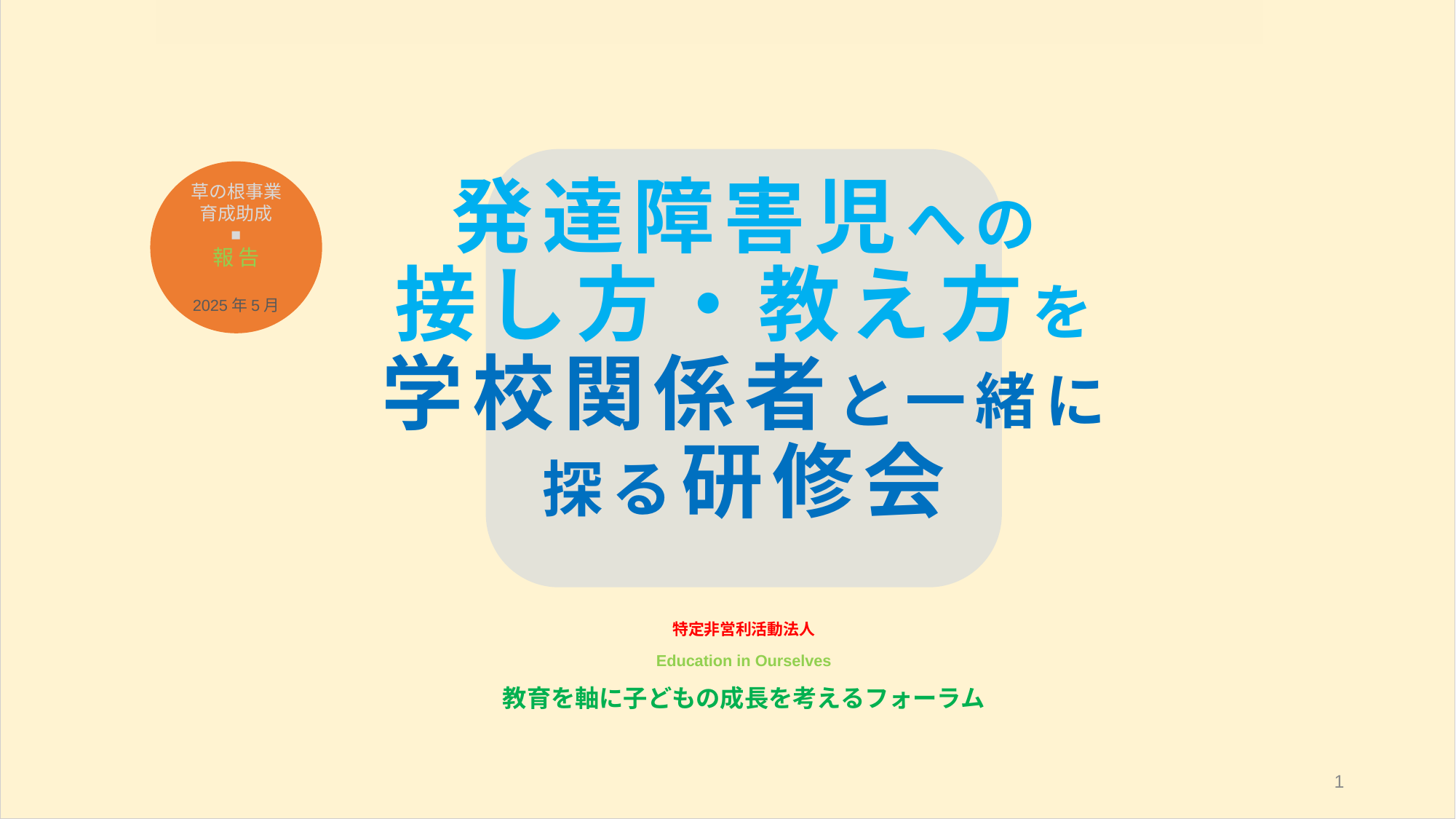

草の根事業育成助成
■
報 告

2025年5月
発達障害児への
接し方・教え方を
学校関係者と一緒に
探る研修会

特定非営利活動法人
 Education in Ourselves
教育を軸に子どもの成長を考えるフォーラム

1